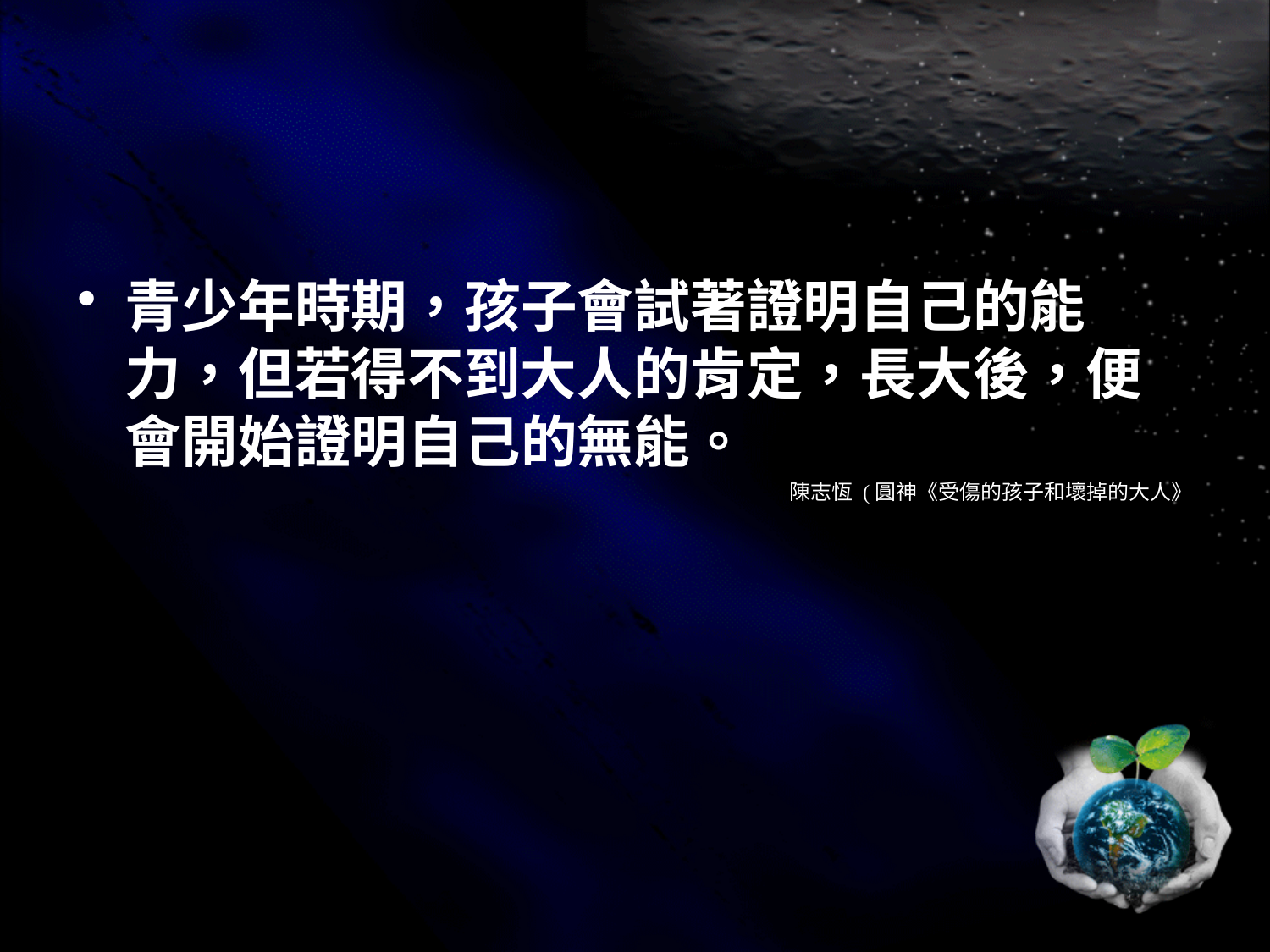

#
青少年時期，孩子會試著證明自己的能力，但若得不到大人的肯定，長大後，便會開始證明自己的無能。
陳志恆 (圓神《受傷的孩子和壞掉的大人》